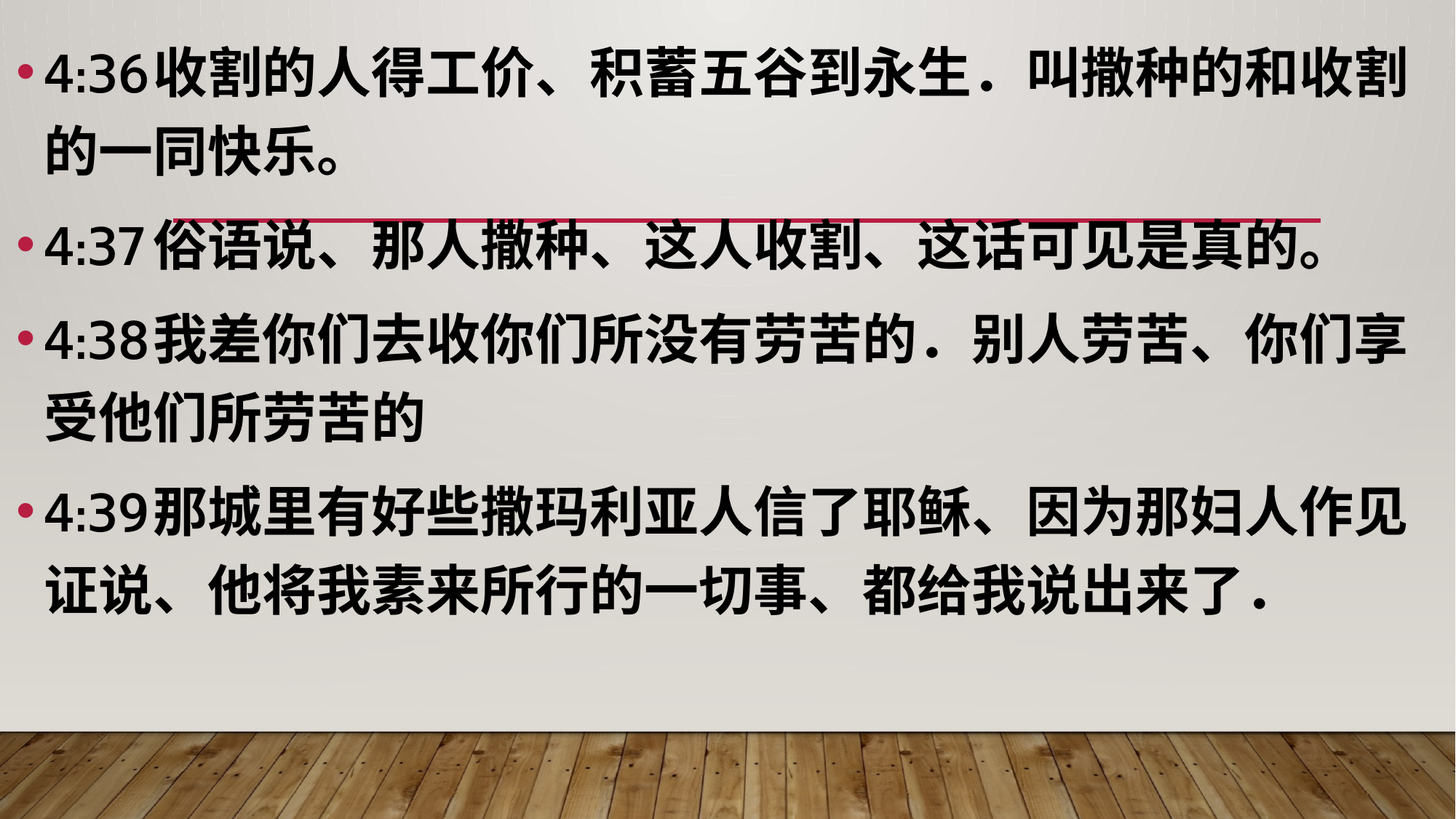

4:36	收割的人得工价、积蓄五谷到永生．叫撒种的和收割的一同快乐。
4:37	俗语说、那人撒种、这人收割、这话可见是真的。
4:38	我差你们去收你们所没有劳苦的．别人劳苦、你们享受他们所劳苦的
4:39	那城里有好些撒玛利亚人信了耶稣、因为那妇人作见证说、他将我素来所行的一切事、都给我说出来了．